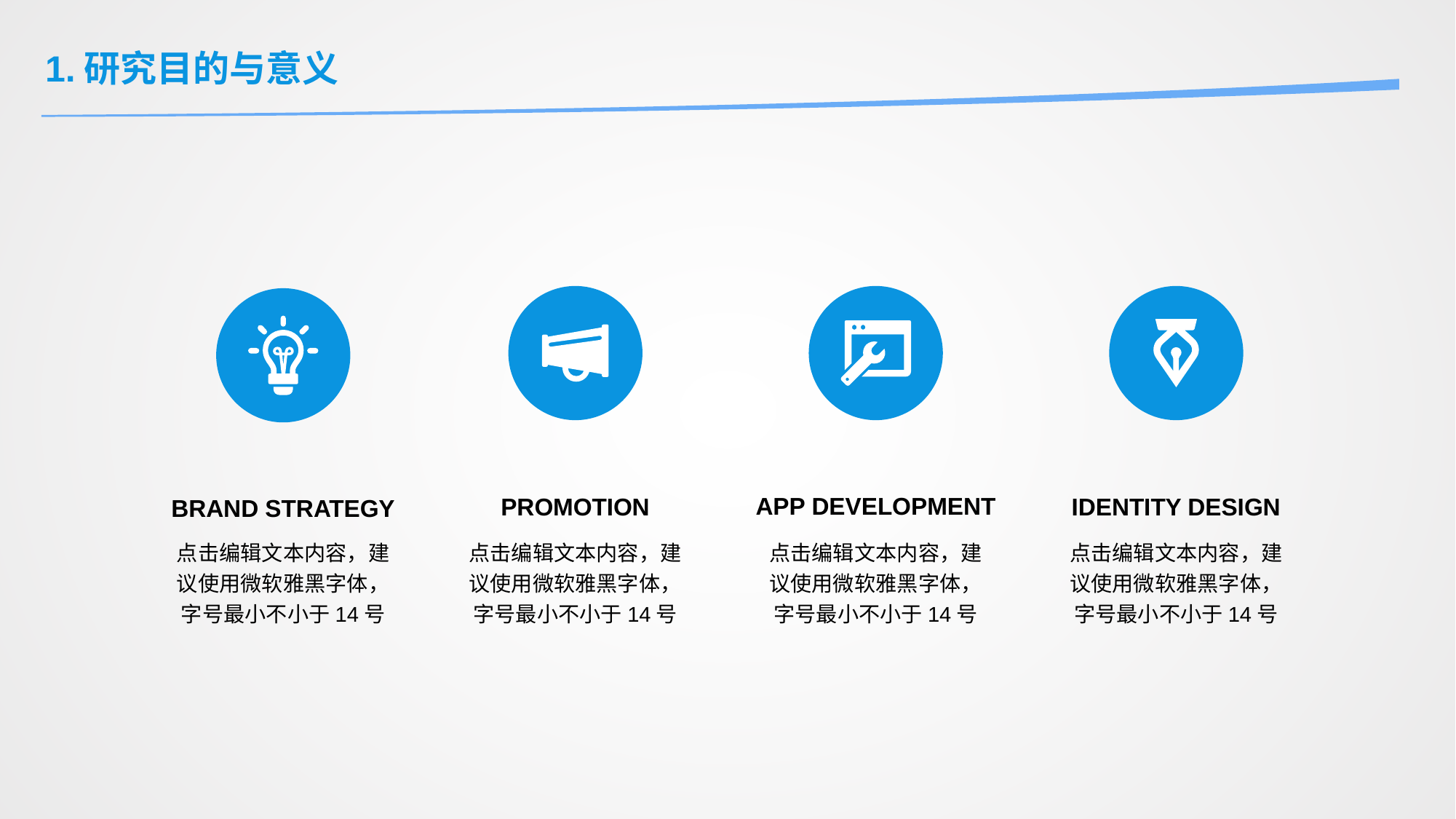

1.研究目的与意义

PROMOTION
点击编辑文本内容，建议使用微软雅黑字体，字号最小不小于14号

APP DEVELOPMENT
点击编辑文本内容，建议使用微软雅黑字体，字号最小不小于14号

IDENTITY DESIGN
点击编辑文本内容，建议使用微软雅黑字体，字号最小不小于14号

BRAND STRATEGY
点击编辑文本内容，建议使用微软雅黑字体，字号最小不小于14号